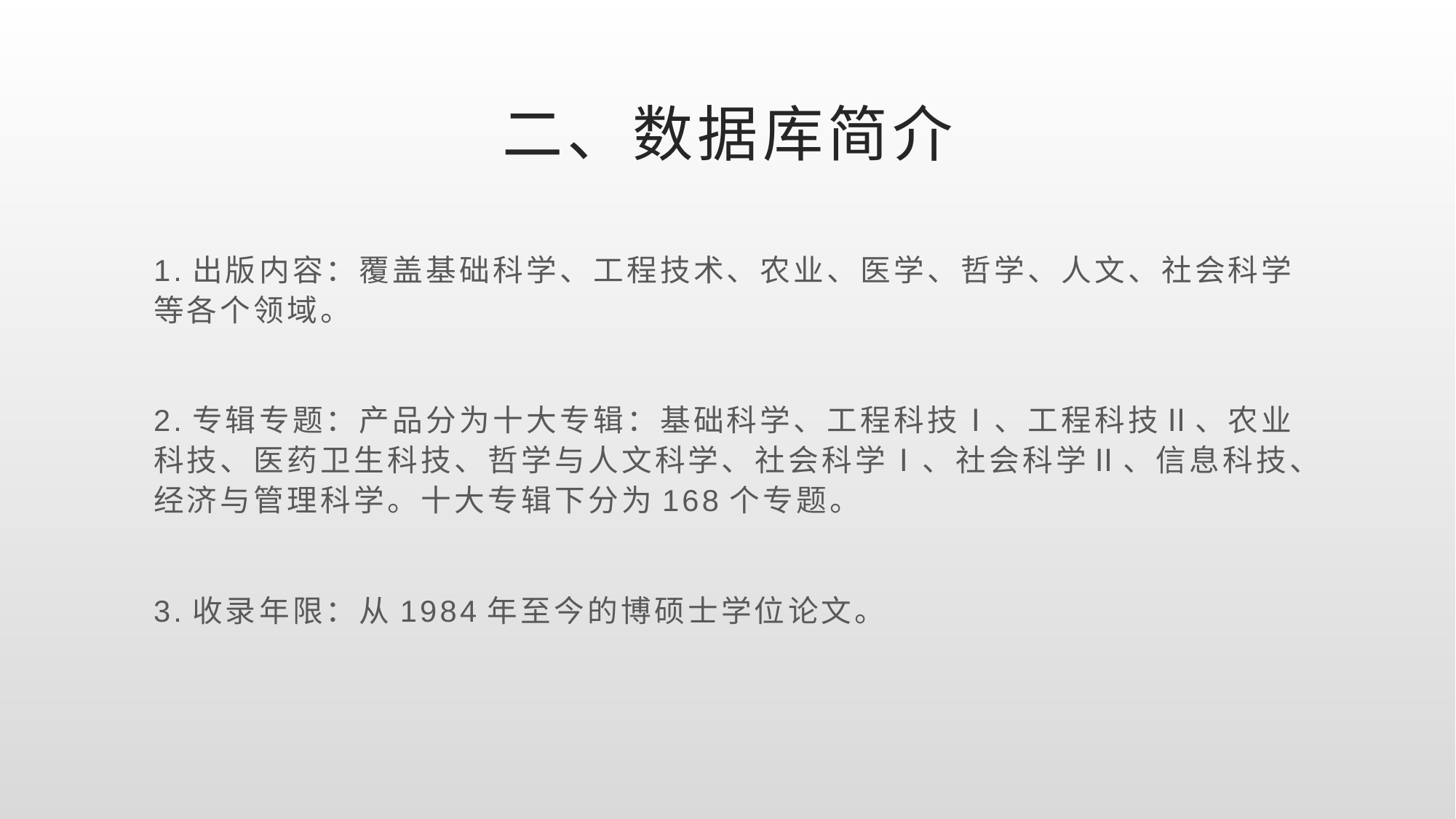

# 二、数据库简介
1.出版内容：覆盖基础科学、工程技术、农业、医学、哲学、人文、社会科学等各个领域。

2.专辑专题：产品分为十大专辑：基础科学、工程科技Ⅰ、工程科技Ⅱ、农业科技、医药卫生科技、哲学与人文科学、社会科学Ⅰ、社会科学Ⅱ、信息科技、经济与管理科学。十大专辑下分为168个专题。

3.收录年限：从1984年至今的博硕士学位论文。